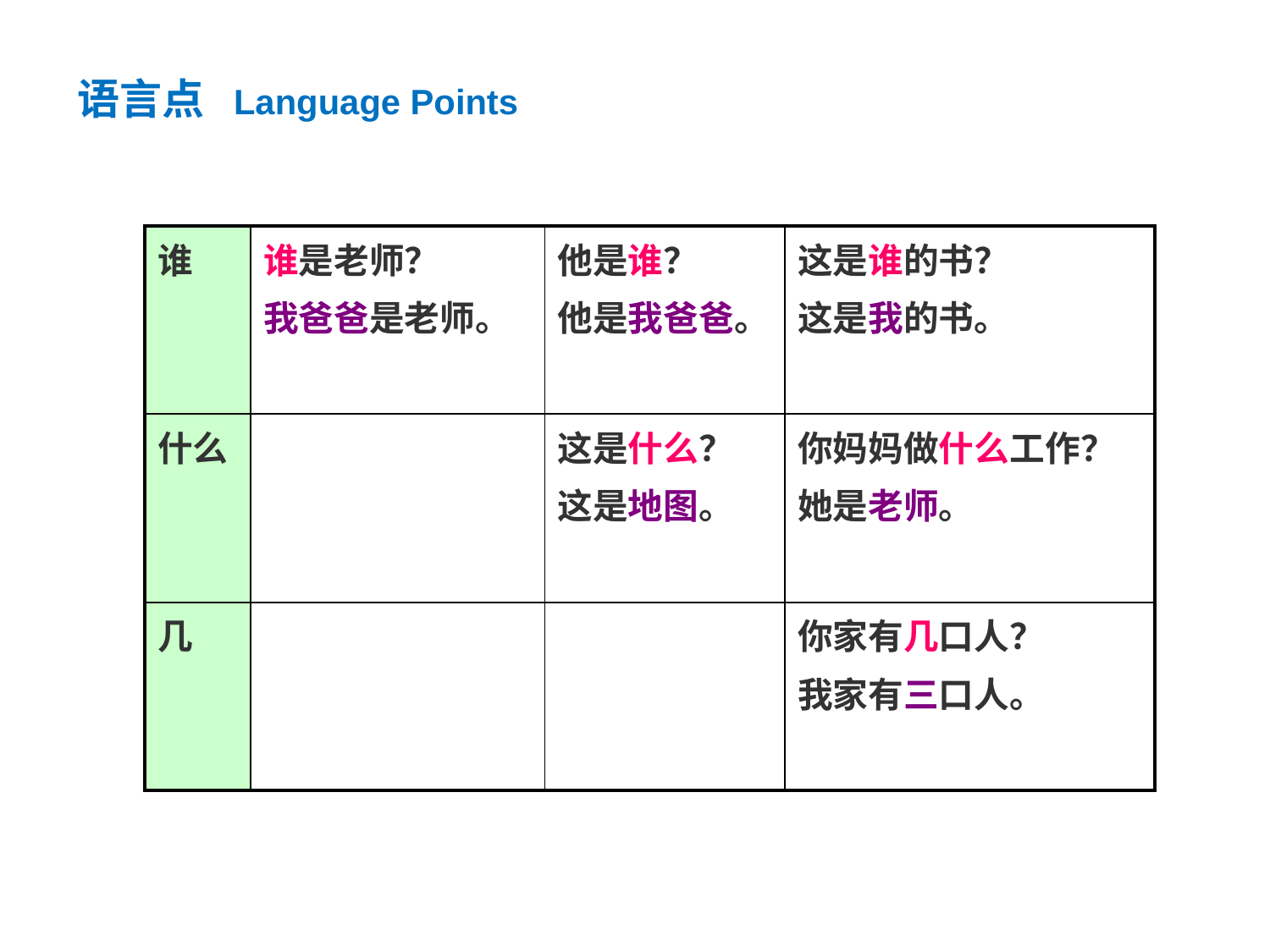

语言点  Language Points
| 谁 | 谁是老师？ 我爸爸是老师。 | 他是谁？ 他是我爸爸。 | 这是谁的书？ 这是我的书。 |
| --- | --- | --- | --- |
| 什么 |  | 这是什么？ 这是地图。 | 你妈妈做什么工作？ 她是老师。 |
| 几 |  |  | 你家有几口人？ 我家有三口人。 |